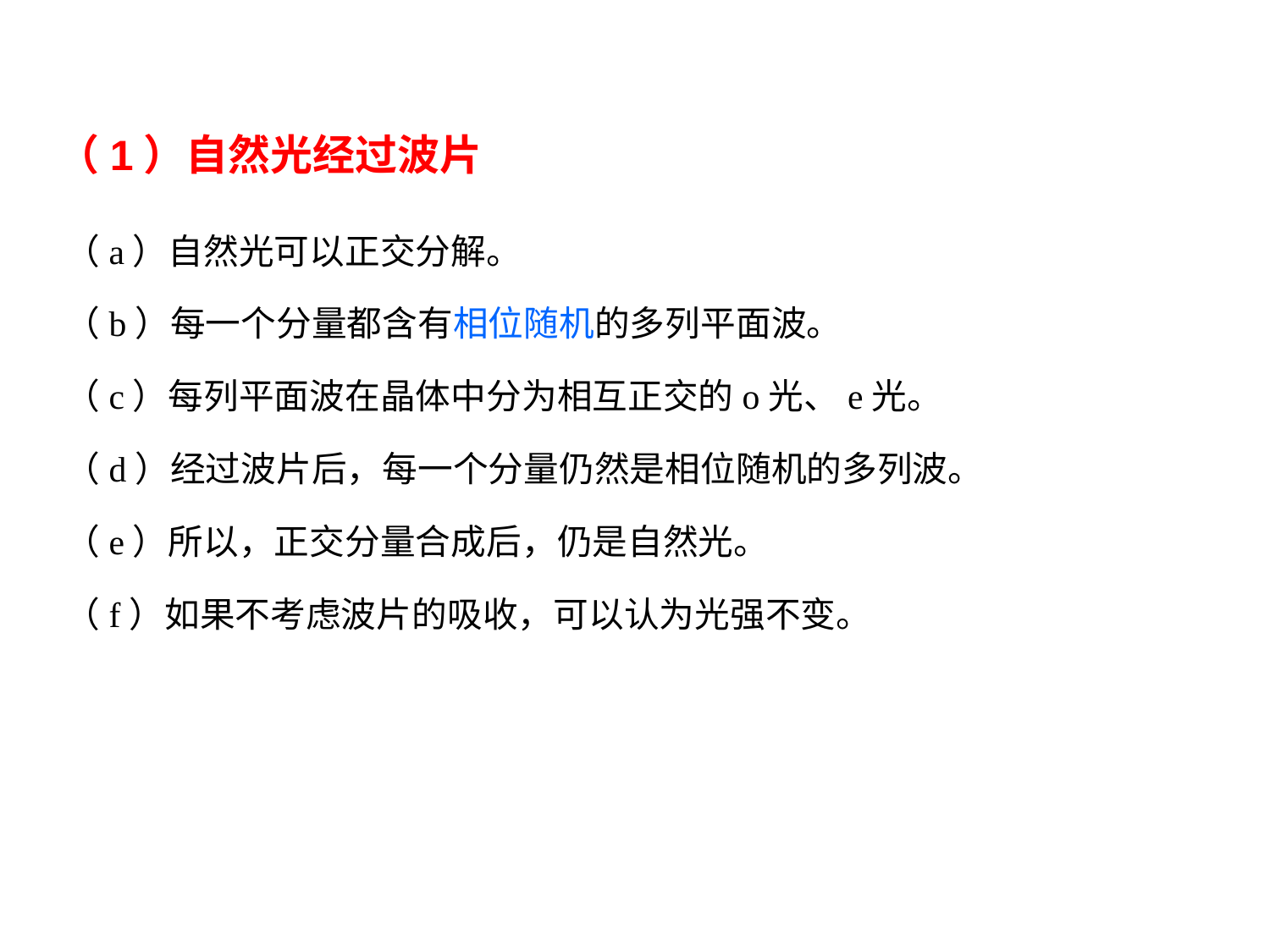

（1）自然光经过波片

（a）自然光可以正交分解。
（b）每一个分量都含有相位随机的多列平面波。
（c）每列平面波在晶体中分为相互正交的o光、e光。
（d）经过波片后，每一个分量仍然是相位随机的多列波。
（e）所以，正交分量合成后，仍是自然光。
（f）如果不考虑波片的吸收，可以认为光强不变。